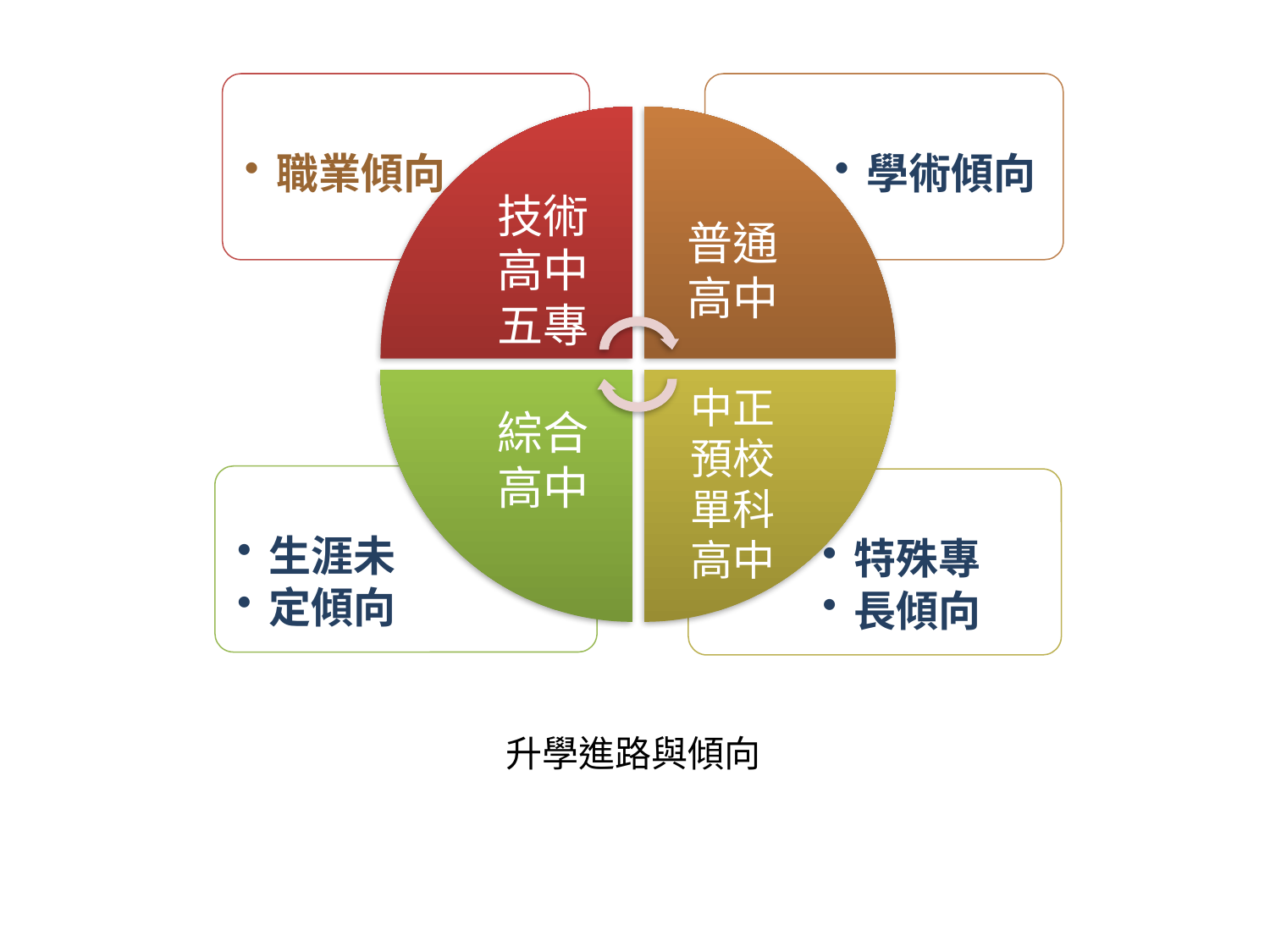

特殊專
長傾向

生涯未
定傾向

學術傾向

職業傾向
技術高中五專
普通高中

中正
預校
單科
高中
綜合高中
# 升學進路與傾向